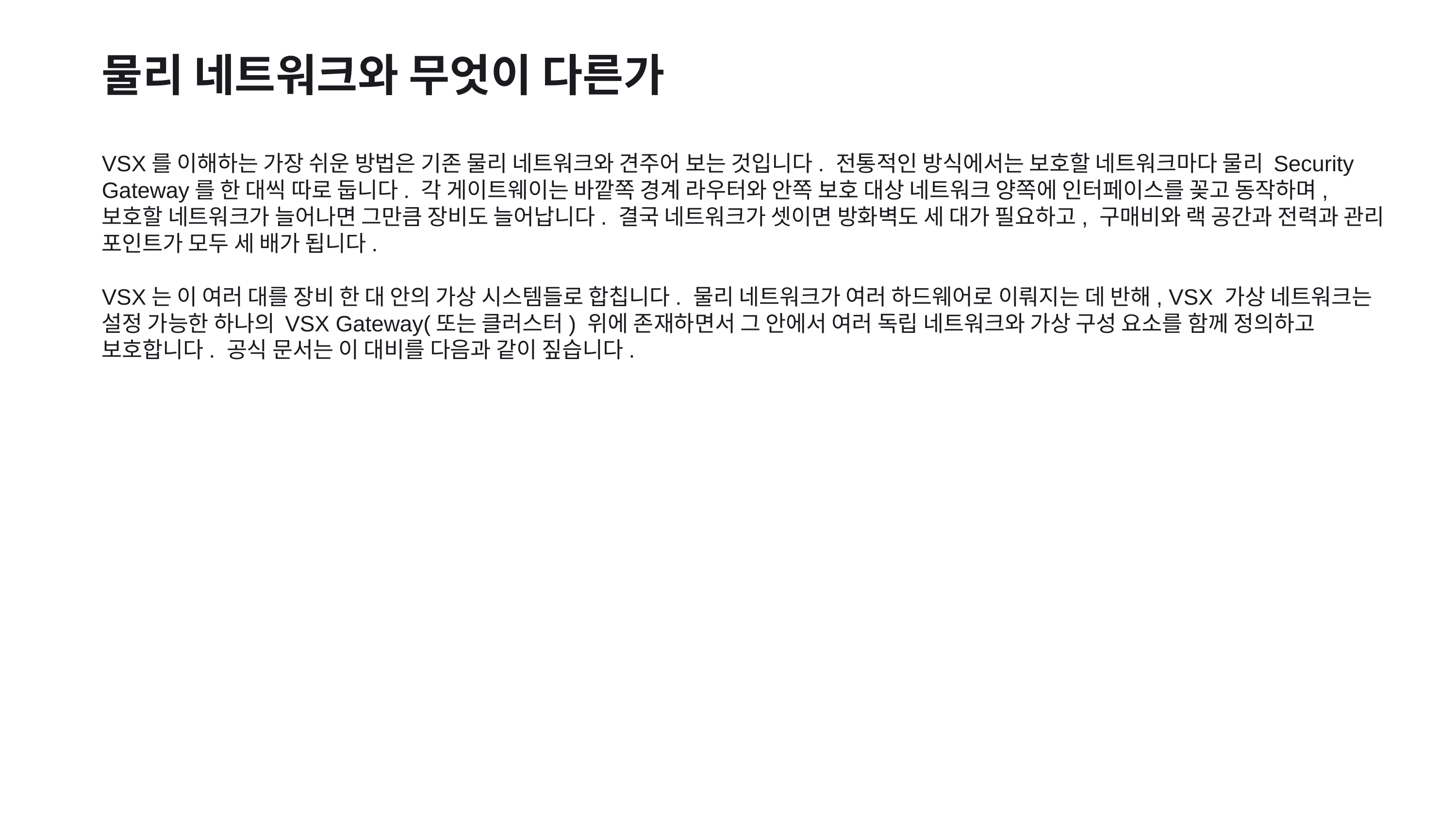

물리 네트워크와 무엇이 다른가
VSX를 이해하는 가장 쉬운 방법은 기존 물리 네트워크와 견주어 보는 것입니다. 전통적인 방식에서는 보호할 네트워크마다 물리 Security Gateway를 한 대씩 따로 둡니다. 각 게이트웨이는 바깥쪽 경계 라우터와 안쪽 보호 대상 네트워크 양쪽에 인터페이스를 꽂고 동작하며, 보호할 네트워크가 늘어나면 그만큼 장비도 늘어납니다. 결국 네트워크가 셋이면 방화벽도 세 대가 필요하고, 구매비와 랙 공간과 전력과 관리 포인트가 모두 세 배가 됩니다.

VSX는 이 여러 대를 장비 한 대 안의 가상 시스템들로 합칩니다. 물리 네트워크가 여러 하드웨어로 이뤄지는 데 반해, VSX 가상 네트워크는 설정 가능한 하나의 VSX Gateway(또는 클러스터) 위에 존재하면서 그 안에서 여러 독립 네트워크와 가상 구성 요소를 함께 정의하고 보호합니다. 공식 문서는 이 대비를 다음과 같이 짚습니다.